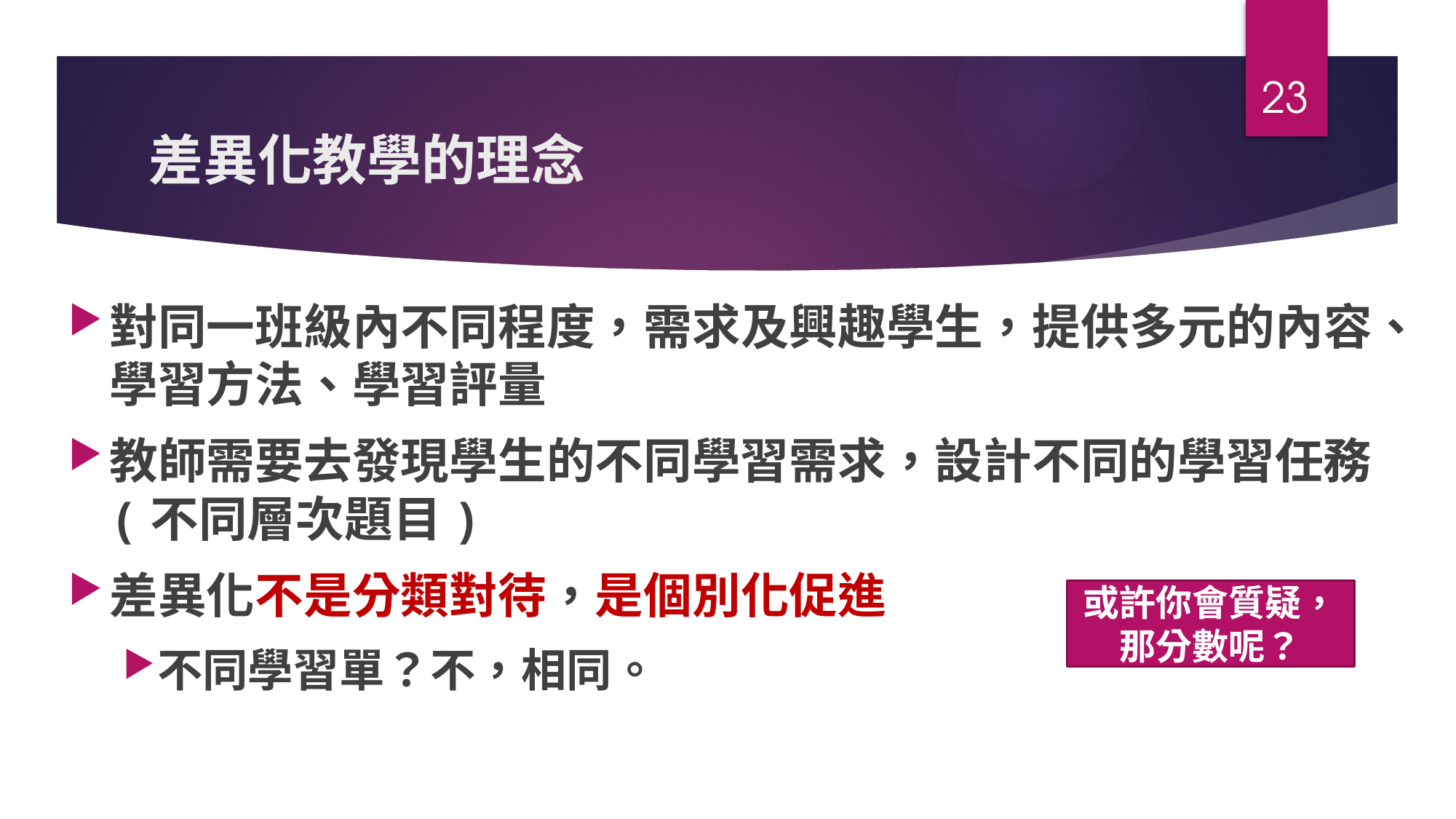

23
# 差異化教學的理念
對同一班級內不同程度，需求及興趣學生，提供多元的內容、學習方法、學習評量
教師需要去發現學生的不同學習需求，設計不同的學習任務(不同層次題目)
差異化不是分類對待，是個別化促進
不同學習單？不，相同。
或許你會質疑，
那分數呢？